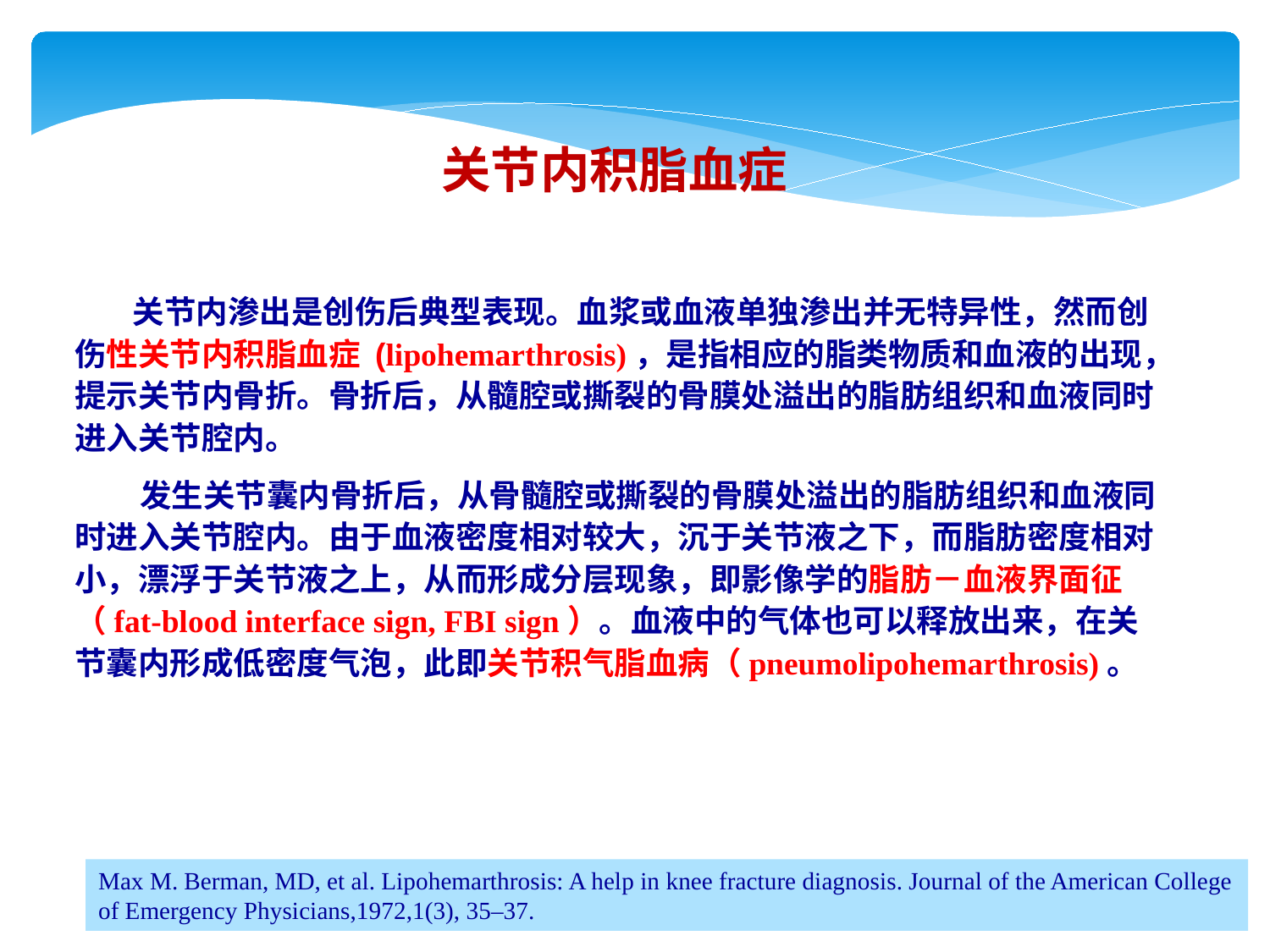

关节内积脂血症
       关节内渗出是创伤后典型表现。血浆或血液单独渗出并无特异性，然而创伤性关节内积脂血症 (lipohemarthrosis)，是指相应的脂类物质和血液的出现，提示关节内骨折。骨折后，从髓腔或撕裂的骨膜处溢出的脂肪组织和血液同时进入关节腔内。
        发生关节囊内骨折后，从骨髓腔或撕裂的骨膜处溢出的脂肪组织和血液同时进入关节腔内。由于血液密度相对较大，沉于关节液之下，而脂肪密度相对小，漂浮于关节液之上，从而形成分层现象，即影像学的脂肪－血液界面征（fat-blood interface sign, FBI sign）。血液中的气体也可以释放出来，在关节囊内形成低密度气泡，此即关节积气脂血病（pneumolipohemarthrosis)。
Max M. Berman, MD, et al. Lipohemarthrosis: A help in knee fracture diagnosis. Journal of the American College of Emergency Physicians,1972,1(3), 35–37.